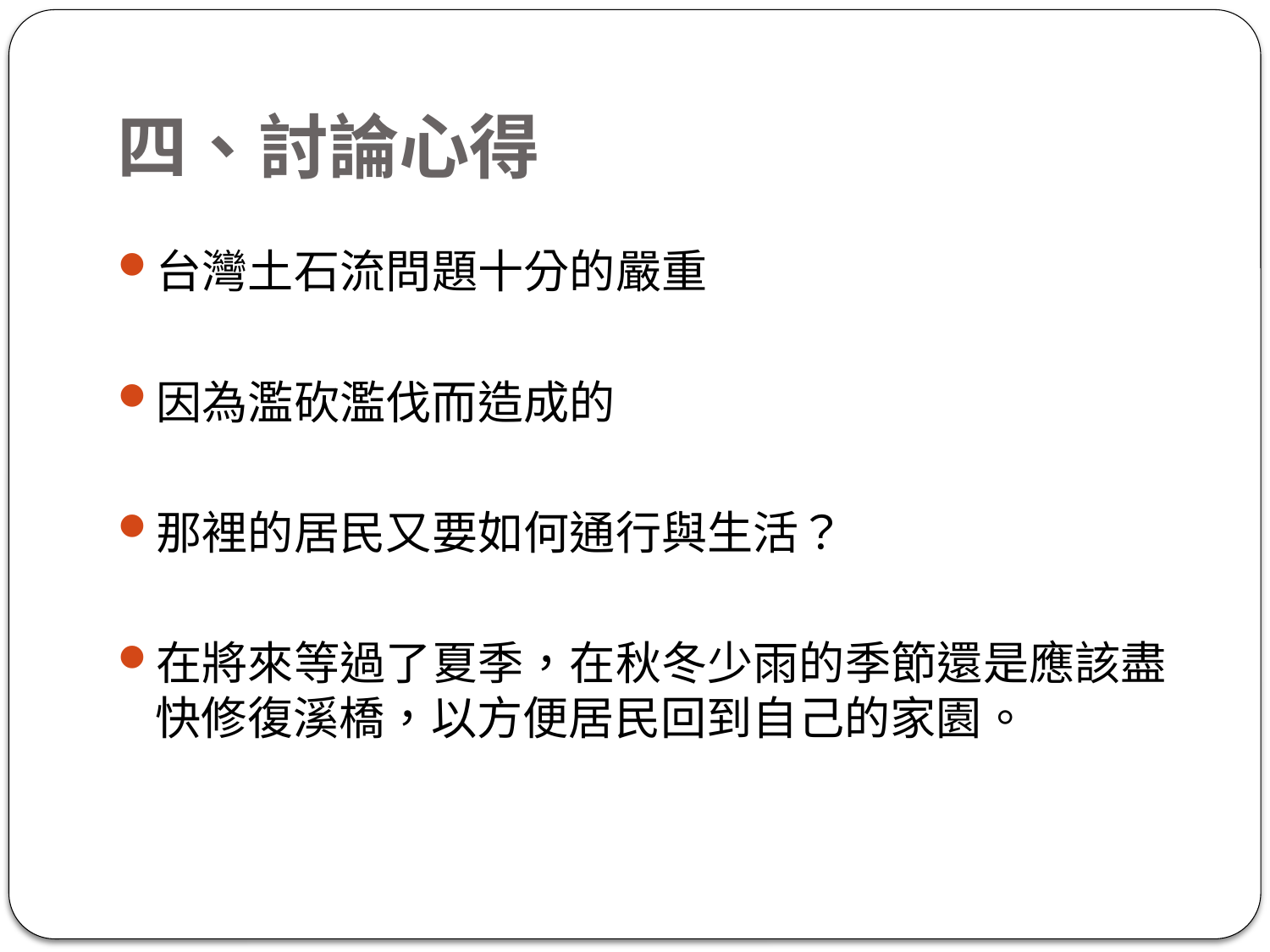

四、討論心得
台灣土石流問題十分的嚴重

因為濫砍濫伐而造成的

那裡的居民又要如何通行與生活？

在將來等過了夏季，在秋冬少雨的季節還是應該盡快修復溪橋，以方便居民回到自己的家園。